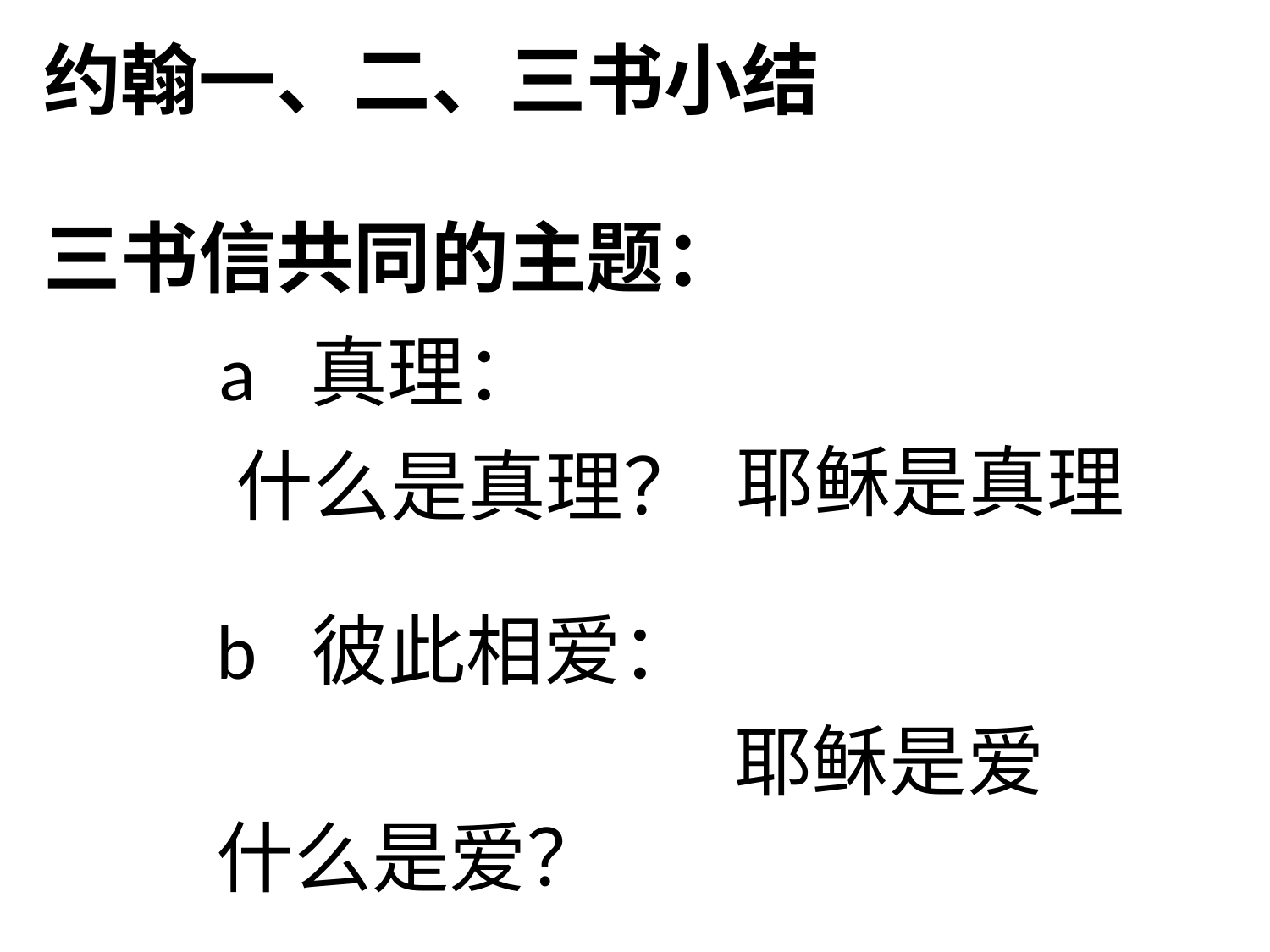

约翰一、二、三书小结
三书信共同的主题：
          a  真理：
          什么是真理？
耶稣是真理
b  彼此相爱：
什么是爱？
耶稣是爱